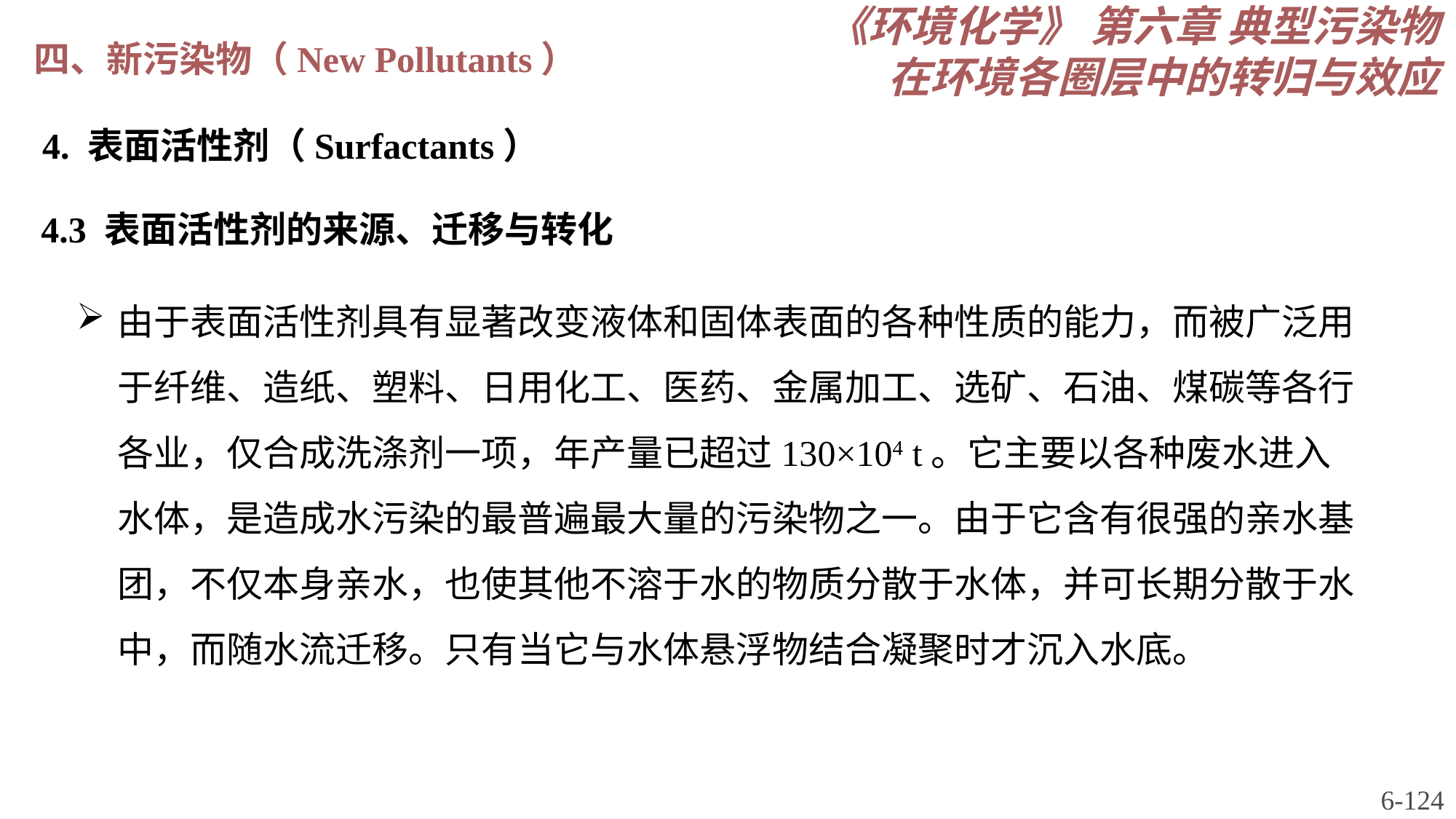

《环境化学》 第六章 典型污染物在环境各圈层中的转归与效应
四、新污染物（New Pollutants）
4. 表面活性剂（Surfactants）
4.3 表面活性剂的来源、迁移与转化

由于表面活性剂具有显著改变液体和固体表面的各种性质的能力，而被广泛用于纤维、造纸、塑料、日用化工、医药、金属加工、选矿、石油、煤碳等各行各业，仅合成洗涤剂一项，年产量已超过130×104 t。它主要以各种废水进入水体，是造成水污染的最普遍最大量的污染物之一。由于它含有很强的亲水基团，不仅本身亲水，也使其他不溶于水的物质分散于水体，并可长期分散于水中，而随水流迁移。只有当它与水体悬浮物结合凝聚时才沉入水底。
6-124